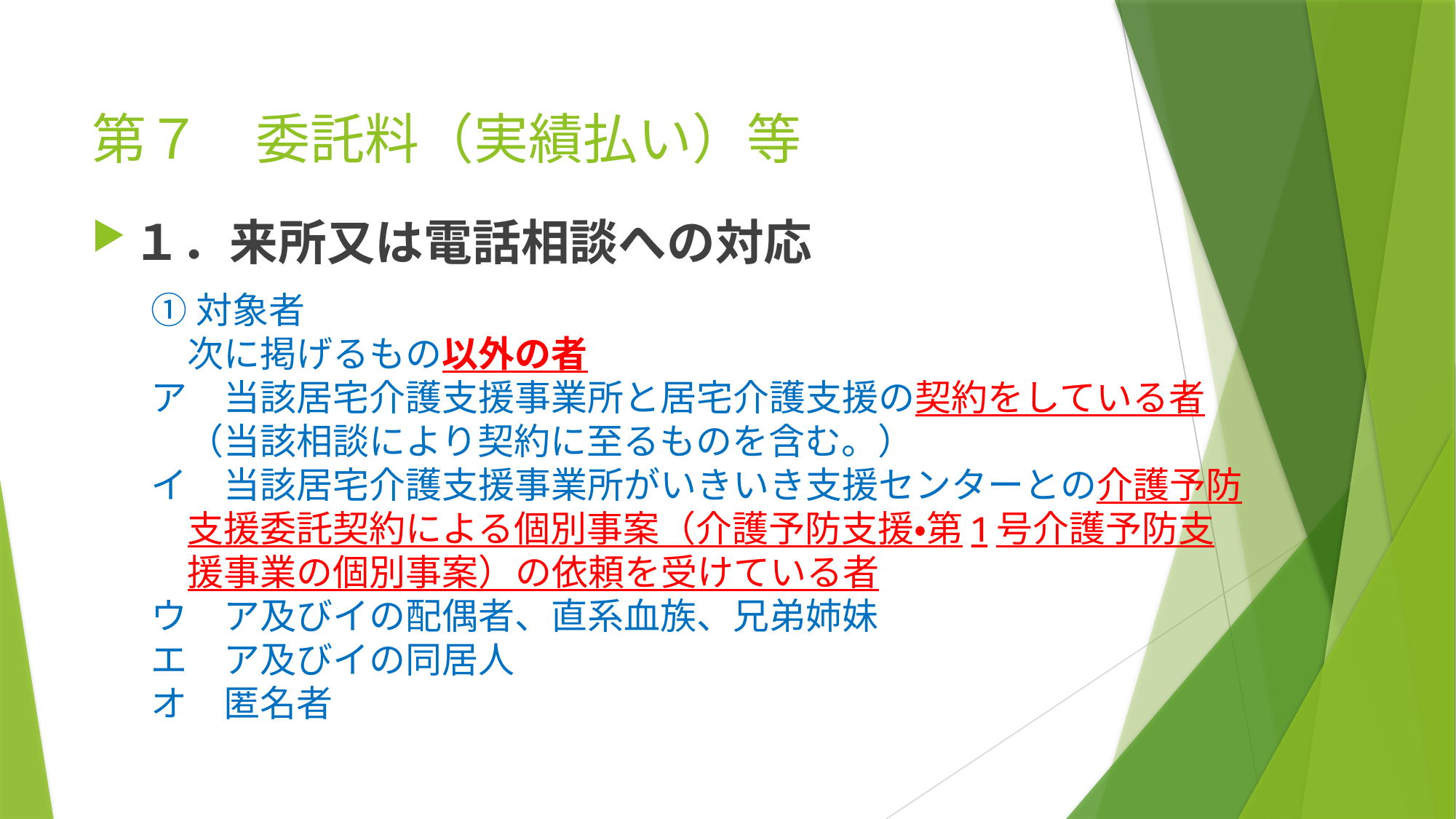

# 第７　委託料（実績払い）等
１．来所又は電話相談への対応
①対象者
　次に掲げるもの以外の者
ア　当該居宅介護支援事業所と居宅介護支援の契約をしている者
　（当該相談により契約に至るものを含む。）
イ　当該居宅介護支援事業所がいきいき支援センターとの介護予防
　支援委託契約による個別事案（介護予防支援・第1号介護予防支
　援事業の個別事案）の依頼を受けている者
ウ　ア及びイの配偶者、直系血族、兄弟姉妹
エ　ア及びイの同居人
オ　匿名者